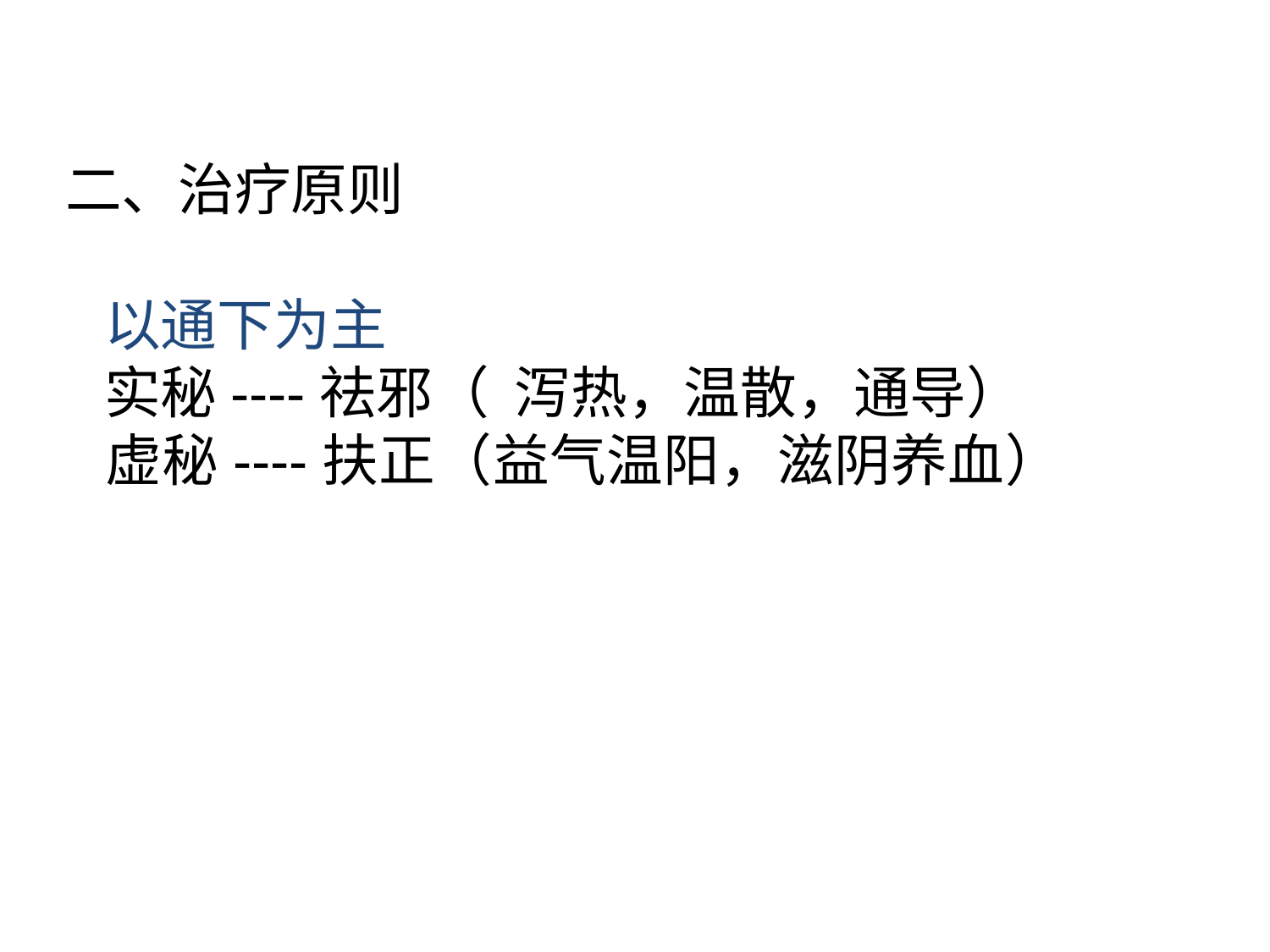

二、治疗原则

  以通下为主
  实秘----祛邪（  泻热，温散，通导）
  虚秘----扶正（益气温阳，滋阴养血）